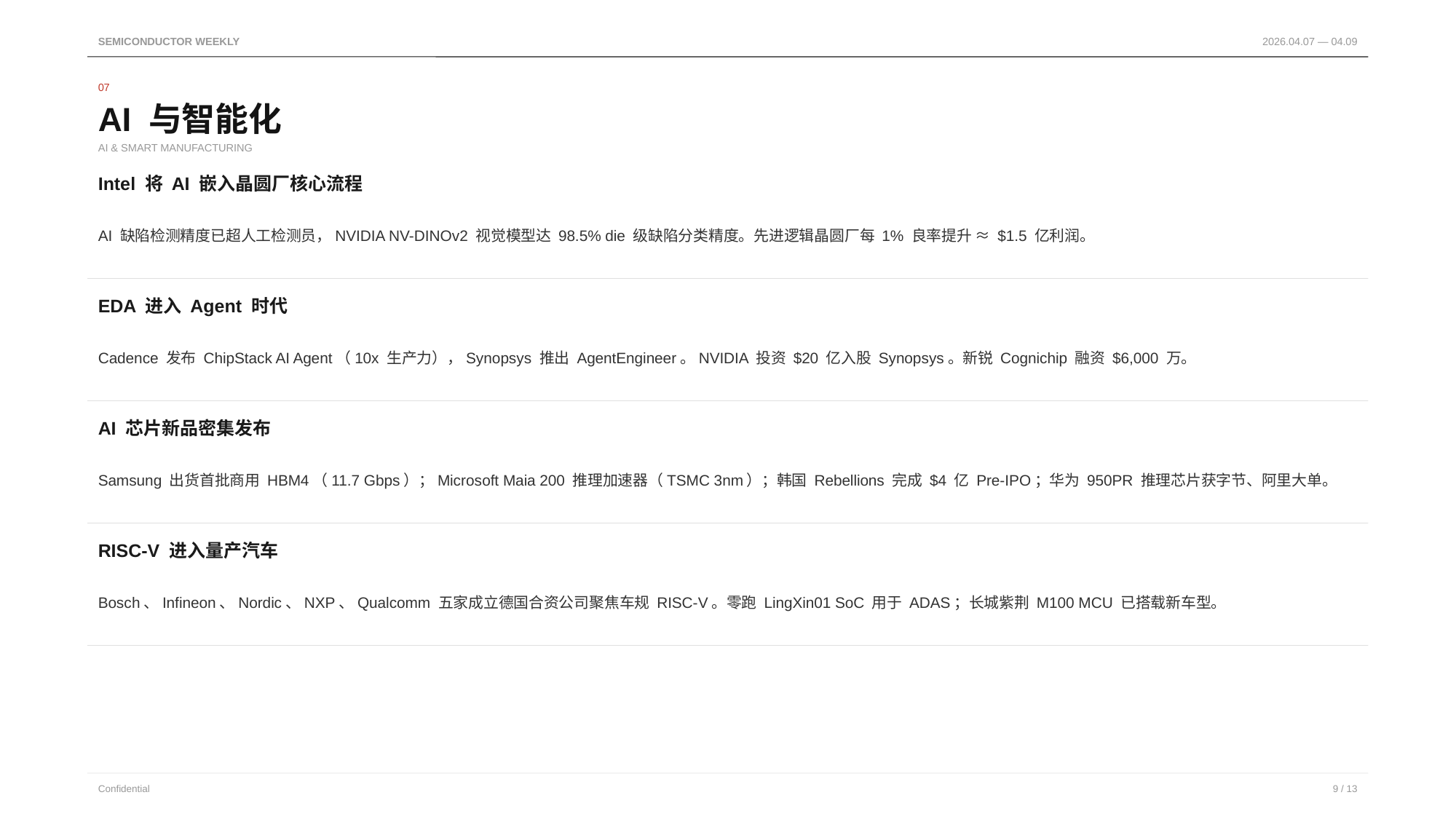

SEMICONDUCTOR WEEKLY
2026.04.07 — 04.09

07
AI 与智能化
AI & SMART MANUFACTURING
Intel 将 AI 嵌入晶圆厂核心流程
AI 缺陷检测精度已超人工检测员，NVIDIA NV-DINOv2 视觉模型达 98.5% die 级缺陷分类精度。先进逻辑晶圆厂每 1% 良率提升 ≈ $1.5 亿利润。

EDA 进入 Agent 时代
Cadence 发布 ChipStack AI Agent（10x 生产力），Synopsys 推出 AgentEngineer。NVIDIA 投资 $20 亿入股 Synopsys。新锐 Cognichip 融资 $6,000 万。

AI 芯片新品密集发布
Samsung 出货首批商用 HBM4（11.7 Gbps）；Microsoft Maia 200 推理加速器（TSMC 3nm）；韩国 Rebellions 完成 $4 亿 Pre-IPO；华为 950PR 推理芯片获字节、阿里大单。

RISC-V 进入量产汽车
Bosch、Infineon、Nordic、NXP、Qualcomm 五家成立德国合资公司聚焦车规 RISC-V。零跑 LingXin01 SoC 用于 ADAS；长城紫荆 M100 MCU 已搭载新车型。

Confidential
9 / 13